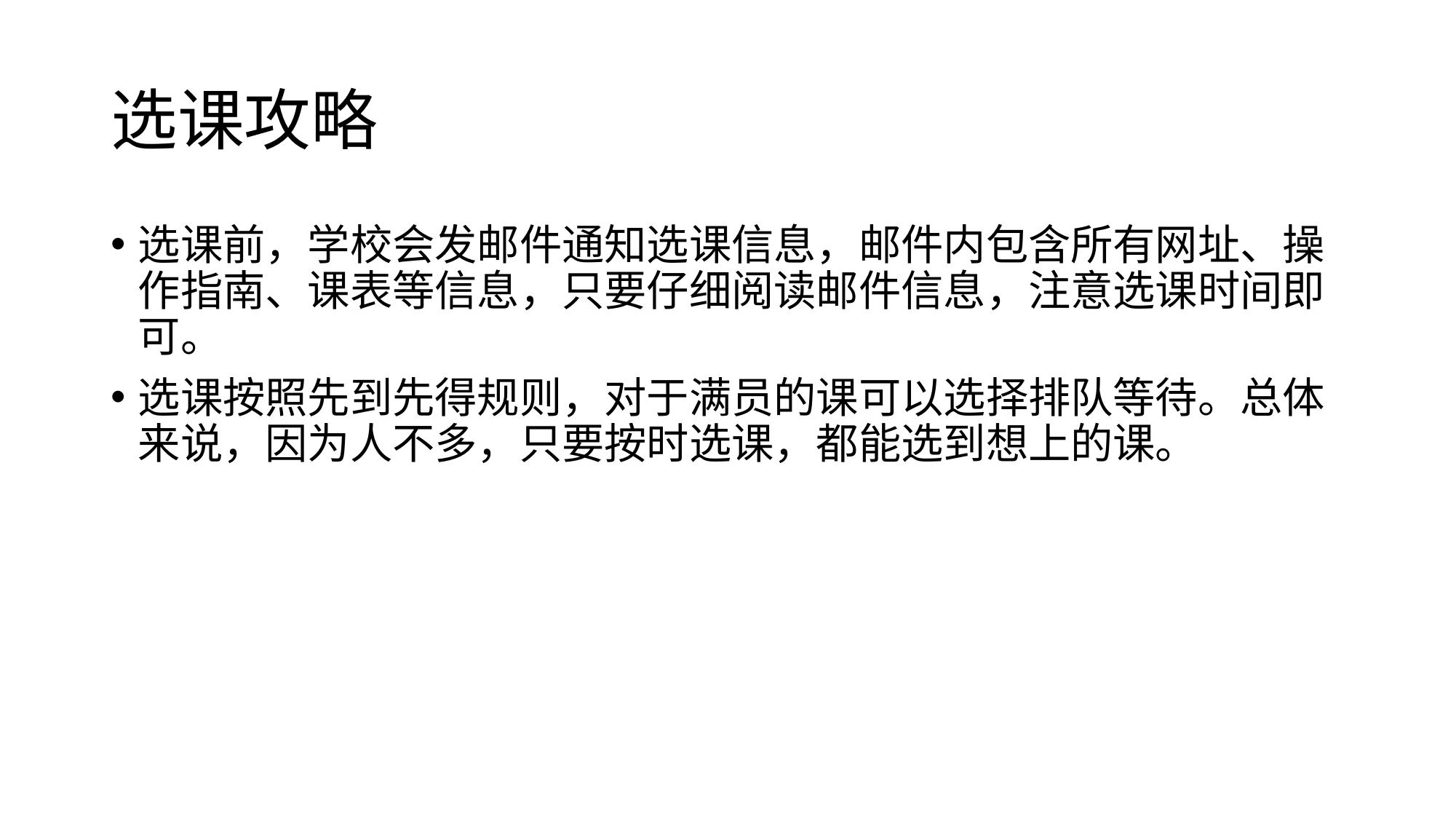

# 选课攻略
选课前，学校会发邮件通知选课信息，邮件内包含所有网址、操作指南、课表等信息，只要仔细阅读邮件信息，注意选课时间即可。
选课按照先到先得规则，对于满员的课可以选择排队等待。总体来说，因为人不多，只要按时选课，都能选到想上的课。